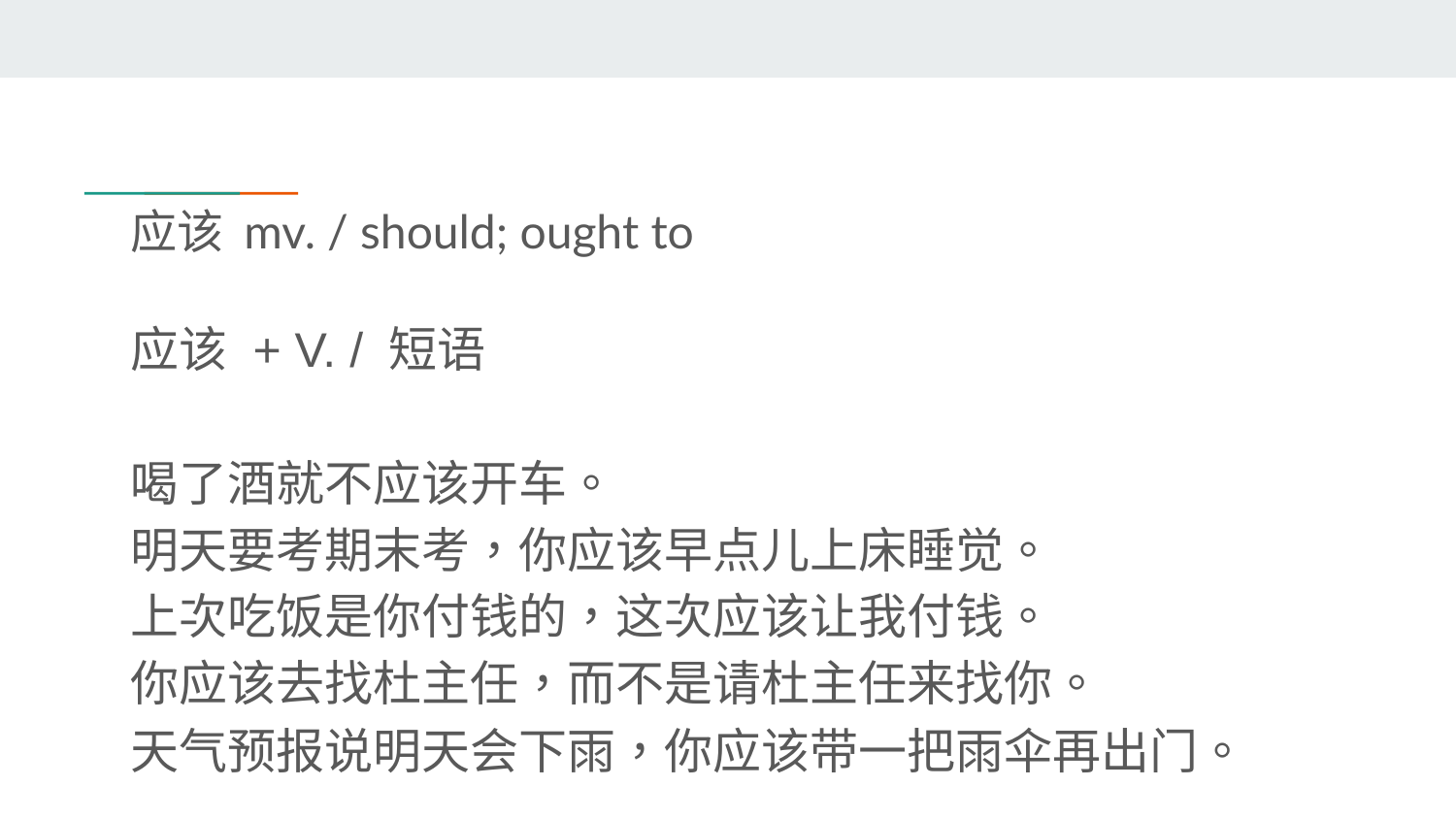

# 应该 mv. / should; ought to

应该 + V. / 短语

喝了酒就不应该开车。
明天要考期末考，你应该早点儿上床睡觉。
上次吃饭是你付钱的，这次应该让我付钱。
你应该去找杜主任，而不是请杜主任来找你。
天气预报说明天会下雨，你应该带一把雨伞再出门。